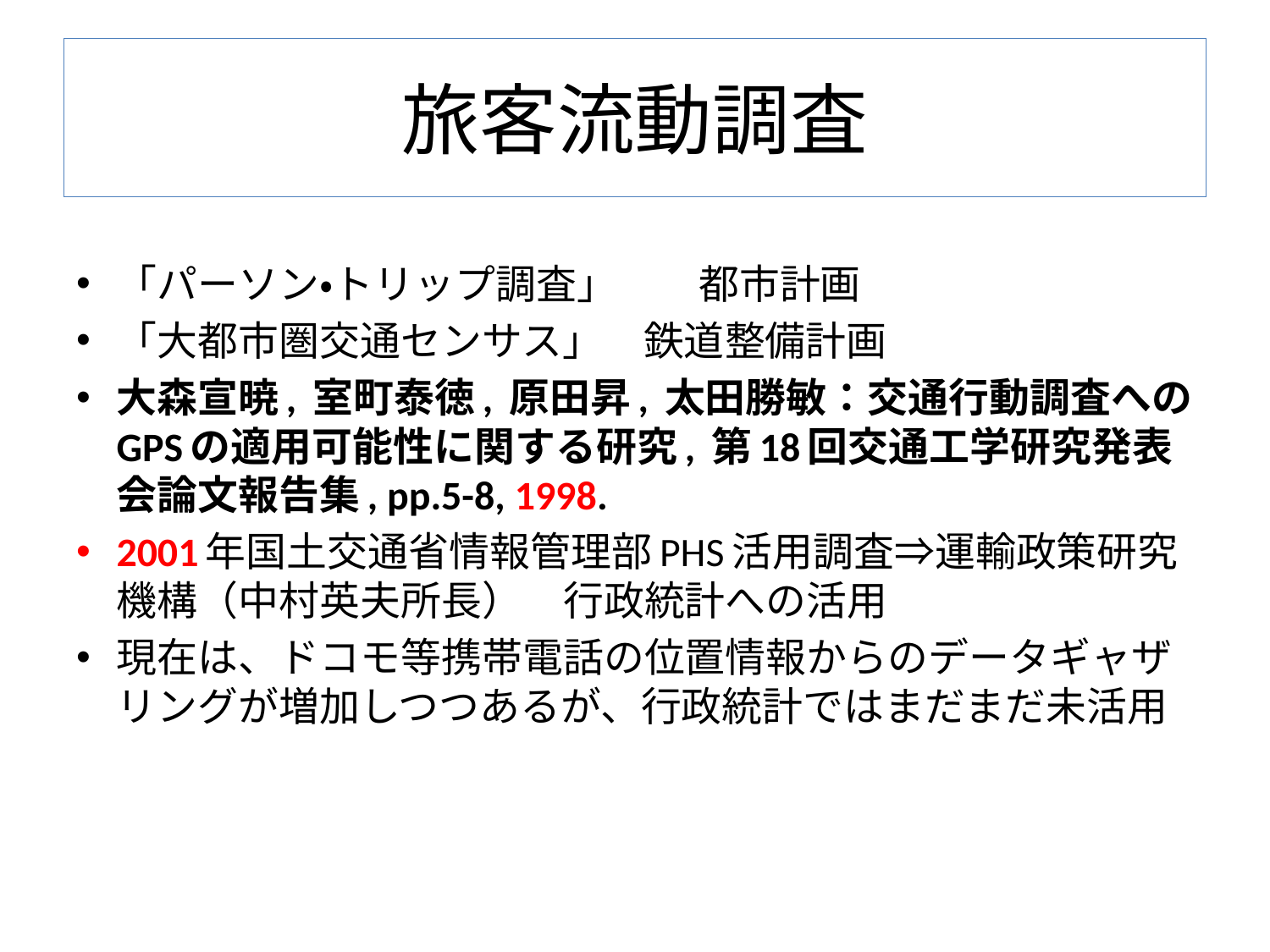

# 旅客流動調査
「パーソン・トリップ調査」　　都市計画
「大都市圏交通センサス」　鉄道整備計画
大森宣暁, 室町泰徳, 原田昇, 太田勝敏：交通行動調査へのGPSの適用可能性に関する研究, 第18回交通工学研究発表会論文報告集, pp.5-8, 1998.
2001年国土交通省情報管理部PHS活用調査⇒運輸政策研究機構（中村英夫所長）　行政統計への活用
現在は、ドコモ等携帯電話の位置情報からのデータギャザリングが増加しつつあるが、行政統計ではまだまだ未活用